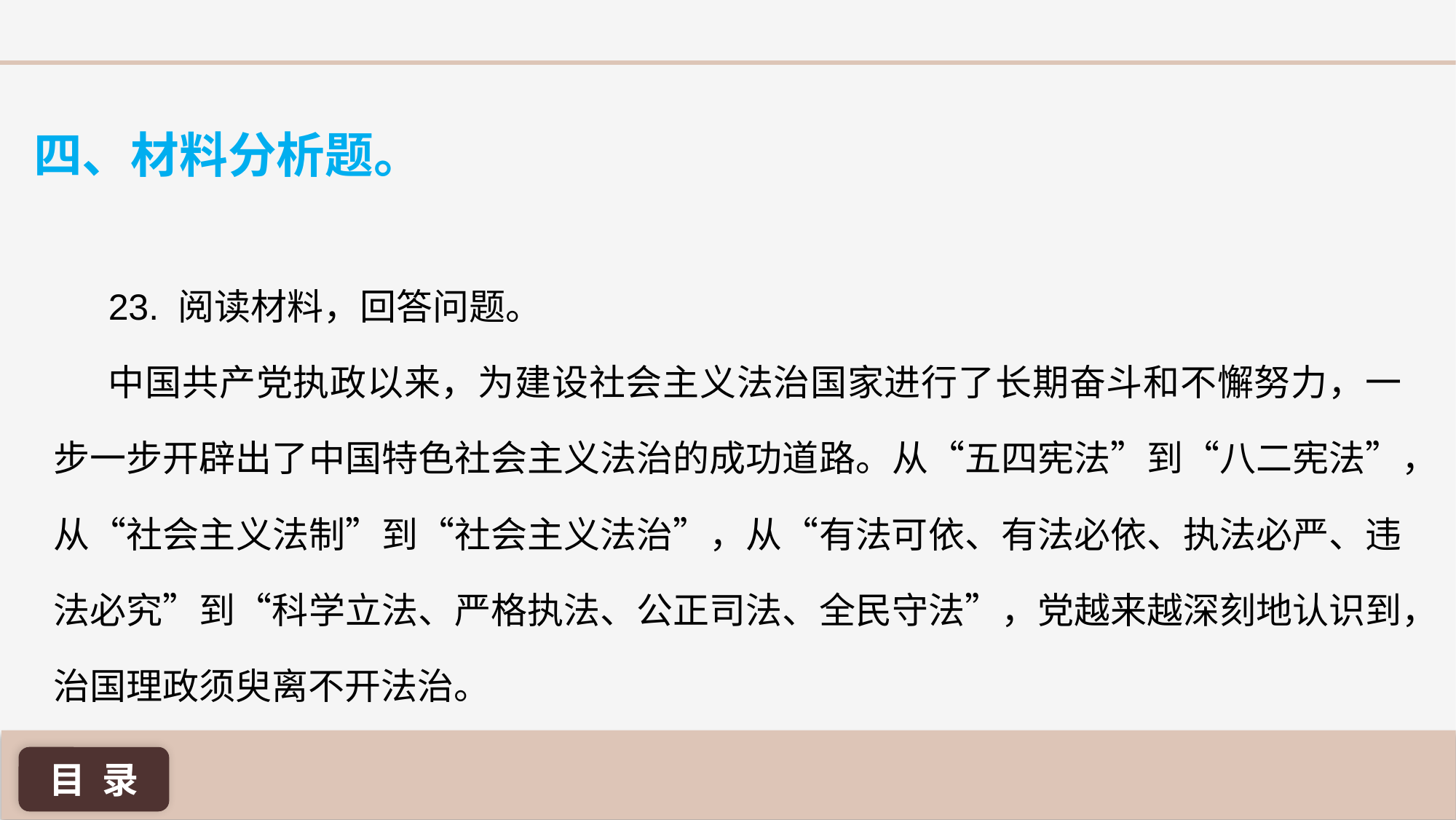

四、材料分析题。
23. 阅读材料，回答问题。
中国共产党执政以来，为建设社会主义法治国家进行了长期奋斗和不懈努力，一步一步开辟出了中国特色社会主义法治的成功道路。从“五四宪法”到“八二宪法”，从“社会主义法制”到“社会主义法治”，从“有法可依、有法必依、执法必严、违法必究”到“科学立法、严格执法、公正司法、全民守法”，党越来越深刻地认识到，治国理政须臾离不开法治。